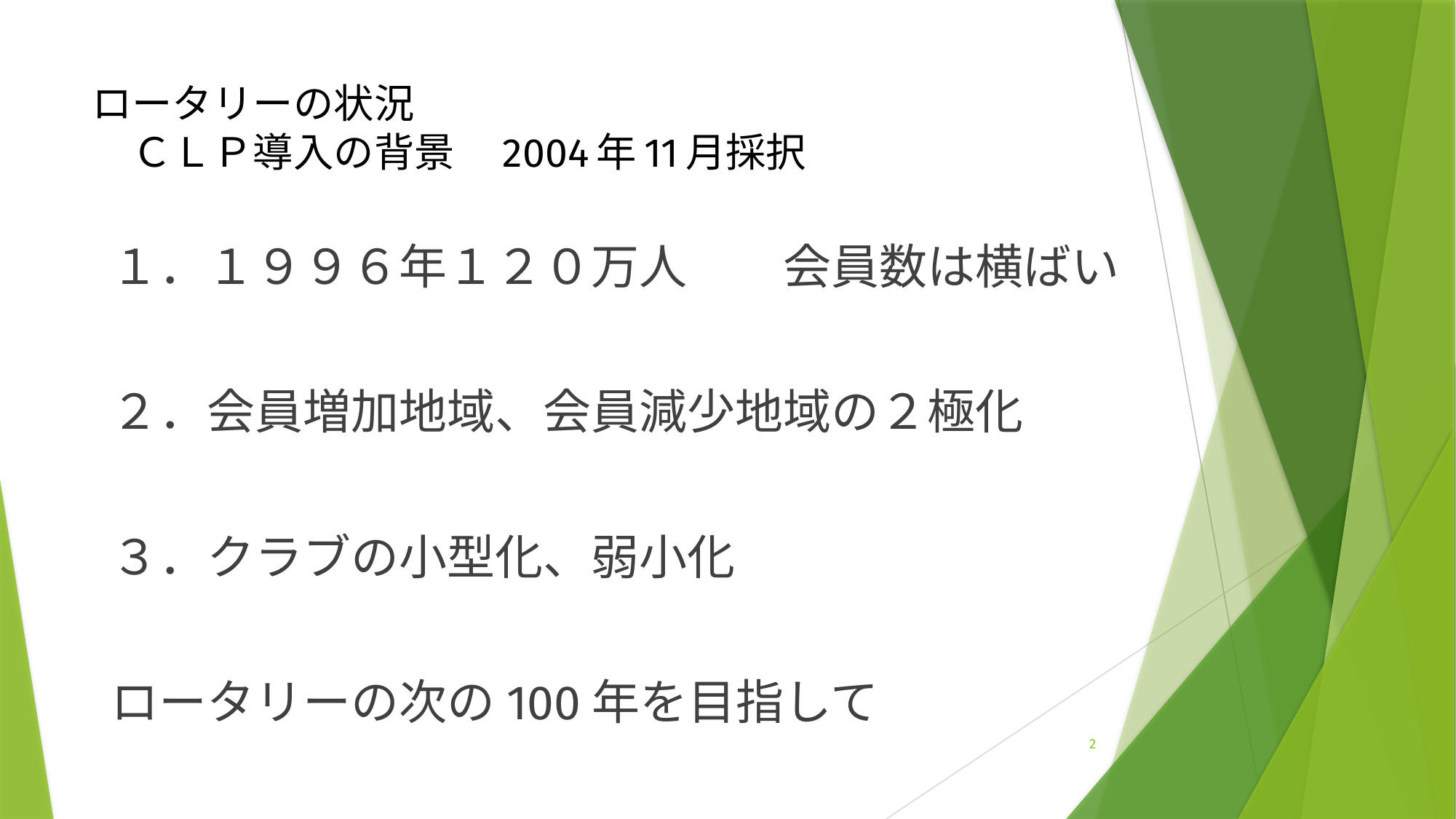

# ロータリーの状況 　ＣＬＰ導入の背景　2004年11月採択
１．１９９６年１２０万人　　会員数は横ばい

２．会員増加地域、会員減少地域の２極化

３．クラブの小型化、弱小化

ロータリーの次の100年を目指して

2